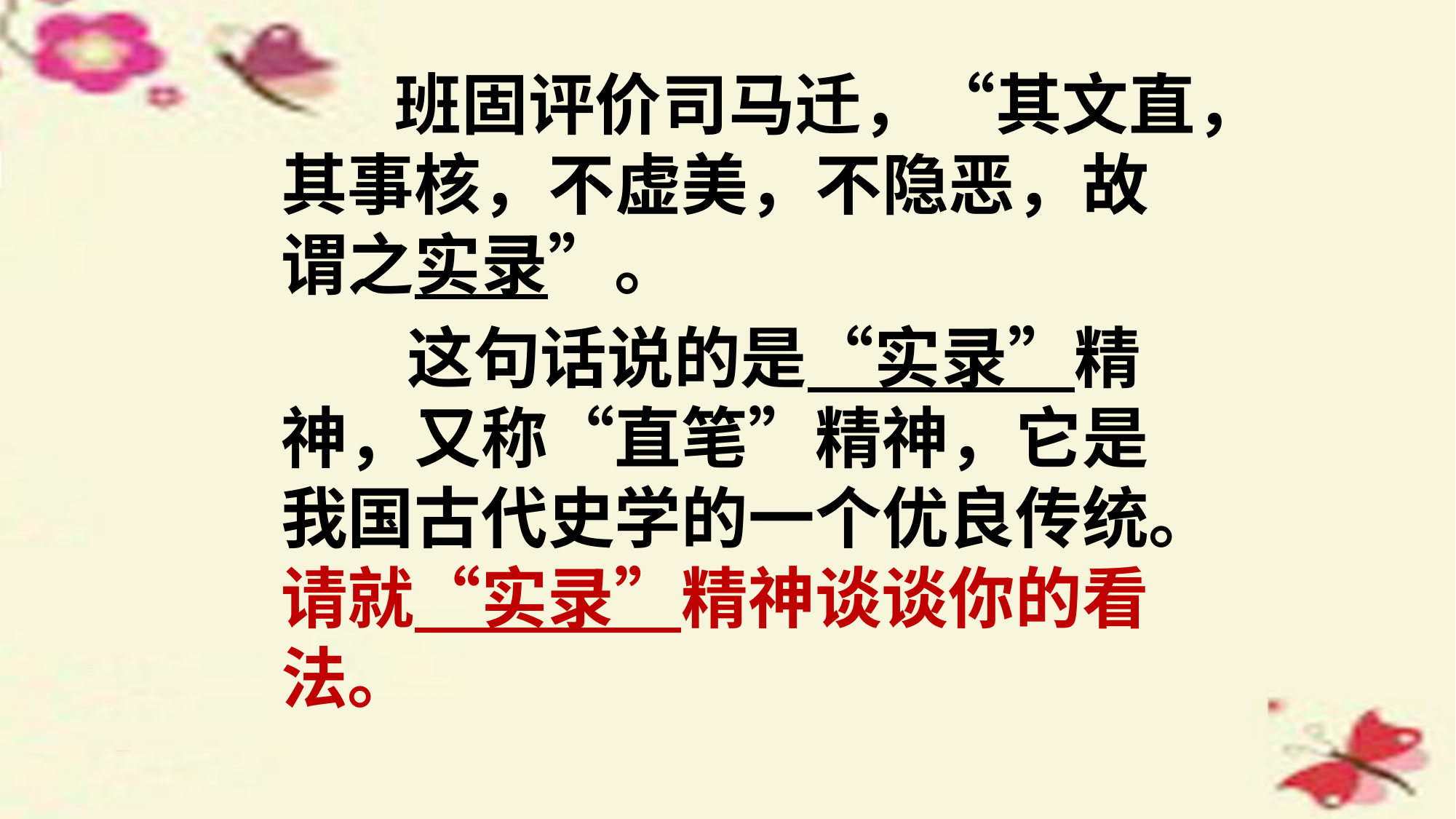

班固评价司马迁，“其文直，其事核，不虚美，不隐恶，故谓之实录”。
          这句话说的是“实录”精神，又称“直笔”精神，它是我国古代史学的一个优良传统。请就“实录”精神谈谈你的看法。